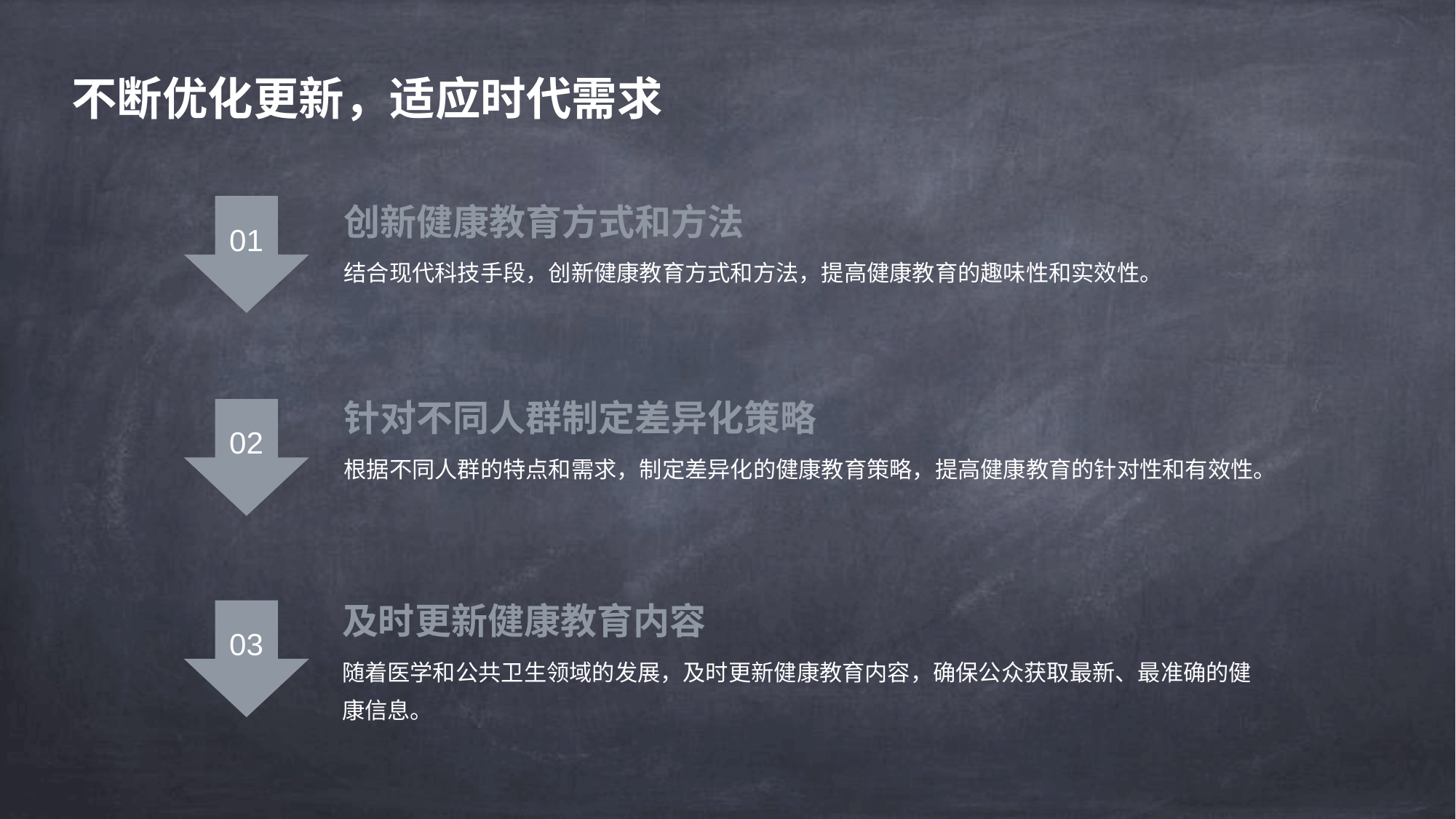

不断优化更新，适应时代需求
创新健康教育方式和方法

01

结合现代科技手段，创新健康教育方式和方法，提高健康教育的趣味性和实效性。
针对不同人群制定差异化策略

02

根据不同人群的特点和需求，制定差异化的健康教育策略，提高健康教育的针对性和有效性。
及时更新健康教育内容

03

随着医学和公共卫生领域的发展，及时更新健康教育内容，确保公众获取最新、最准确的健康信息。